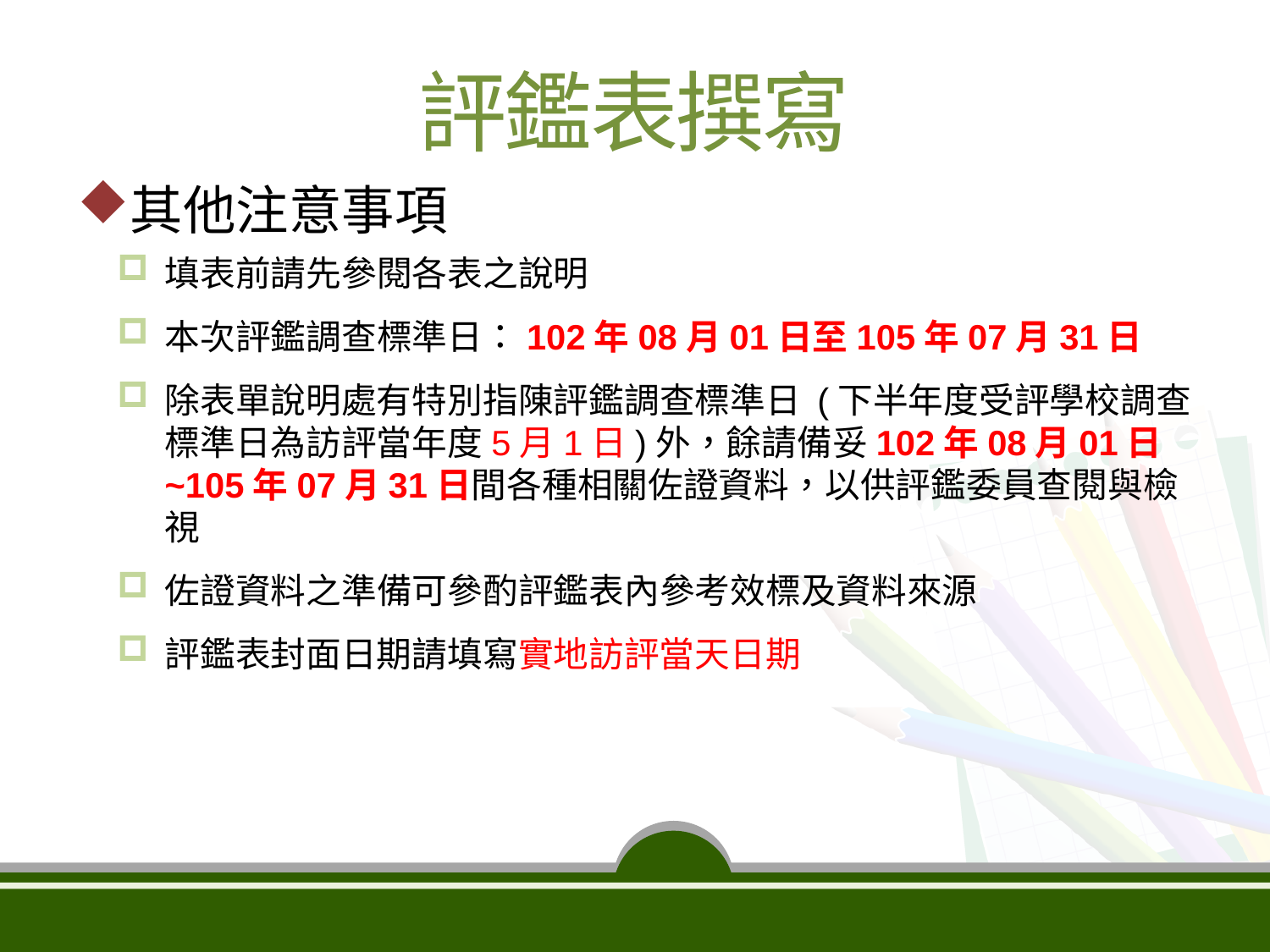

評鑑表撰寫
其他注意事項
填表前請先參閱各表之說明
本次評鑑調查標準日：102年08月01日至105年07月31日
除表單說明處有特別指陳評鑑調查標準日 (下半年度受評學校調查標準日為訪評當年度5月1日)外，餘請備妥102年08月01日~105年07月31日間各種相關佐證資料，以供評鑑委員查閱與檢視
佐證資料之準備可參酌評鑑表內參考效標及資料來源
評鑑表封面日期請填寫實地訪評當天日期